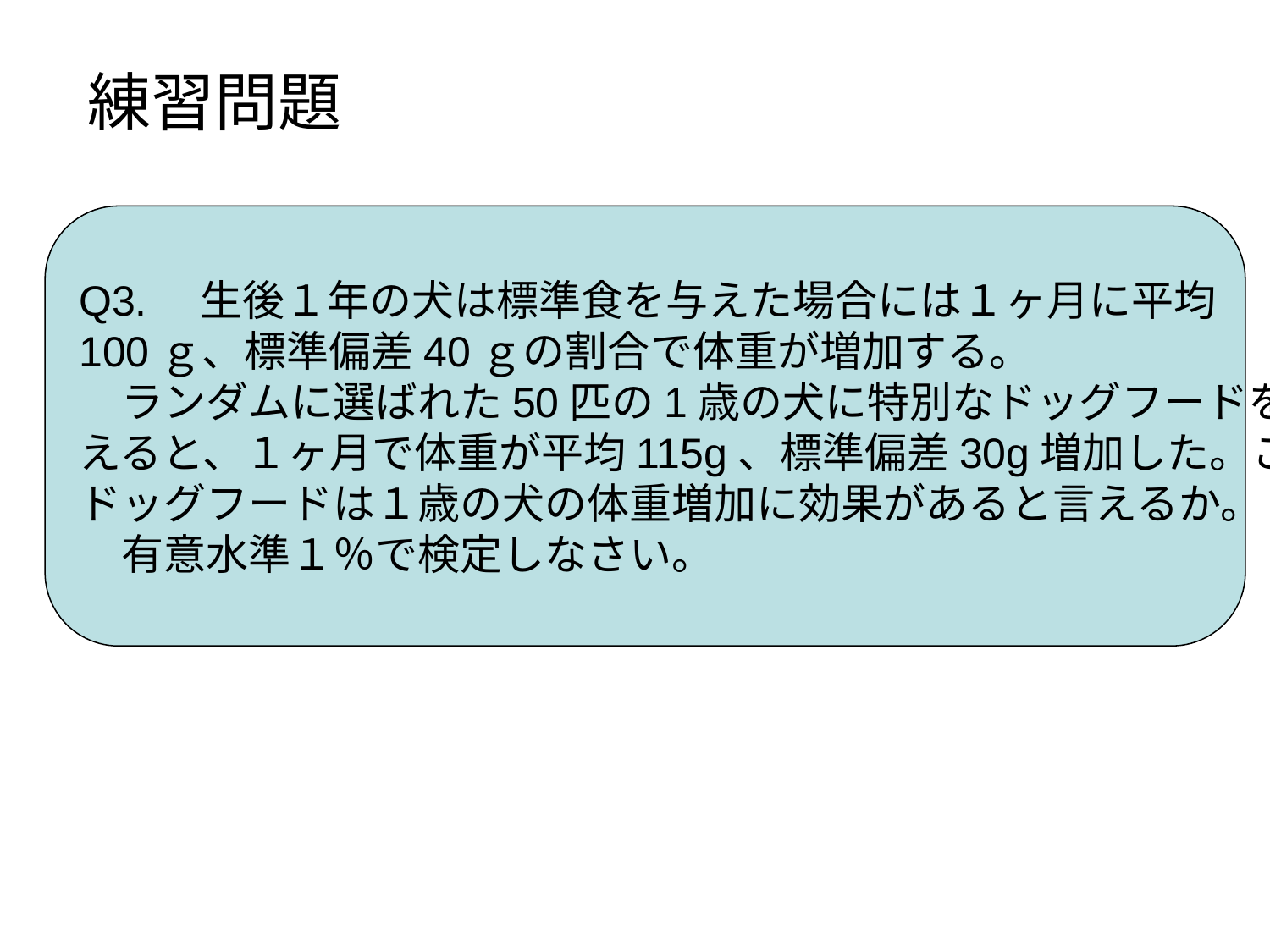

練習問題
Q3.　生後１年の犬は標準食を与えた場合には１ヶ月に平均
100ｇ、標準偏差40ｇの割合で体重が増加する。
　ランダムに選ばれた50匹の1歳の犬に特別なドッグフードを与
えると、１ヶ月で体重が平均115g、標準偏差30g増加した。この
ドッグフードは１歳の犬の体重増加に効果があると言えるか。
　有意水準１％で検定しなさい。